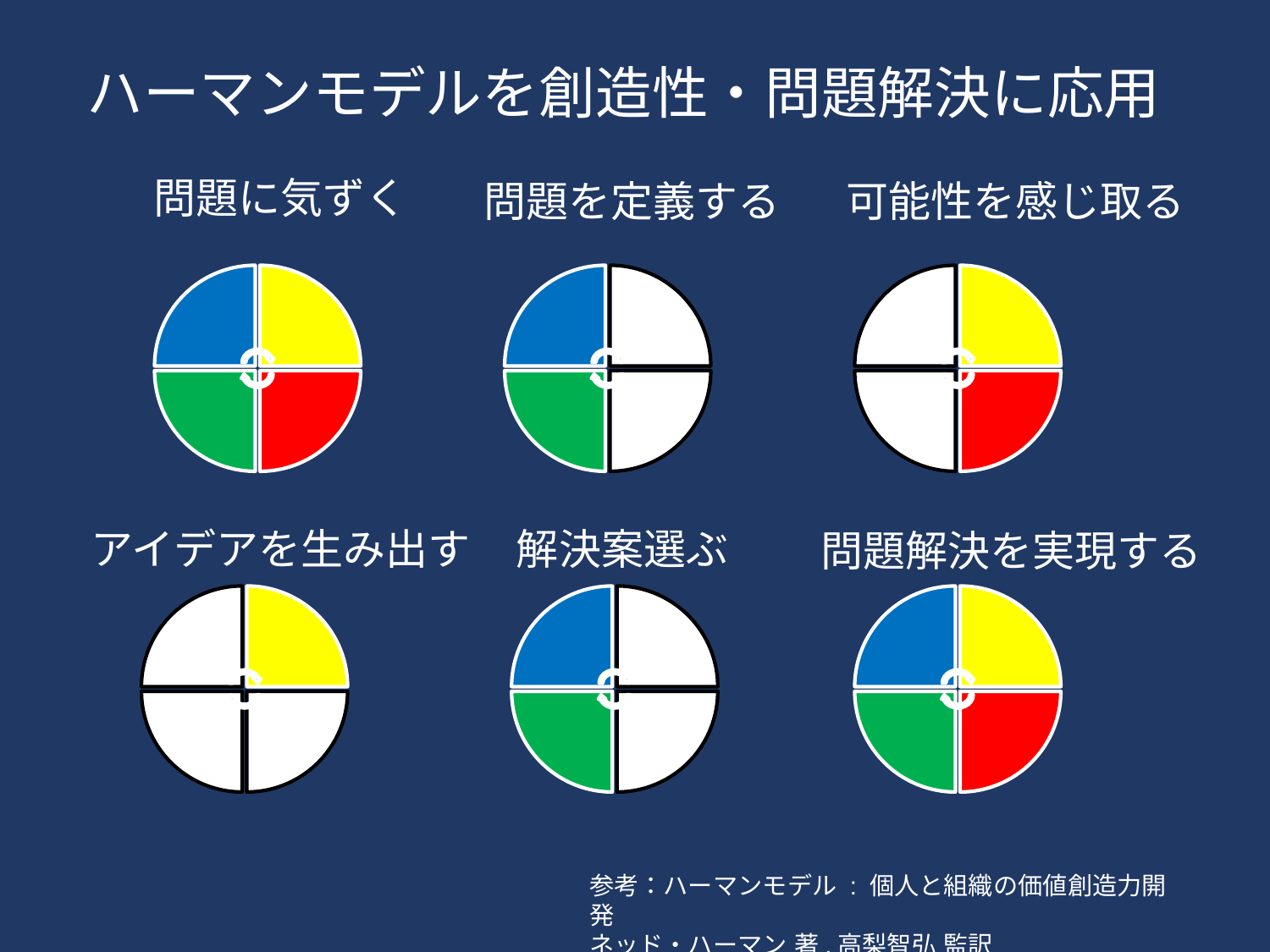

ハーマンモデルを創造性・問題解決に応用
問題に気ずく
問題を定義する
可能性を感じ取る

解決案選ぶ
アイデアを生み出す

問題解決を実現する
参考：ハーマンモデル : 個人と組織の価値創造力開発
ネッド・ハーマン 著,高梨智弘 監訳